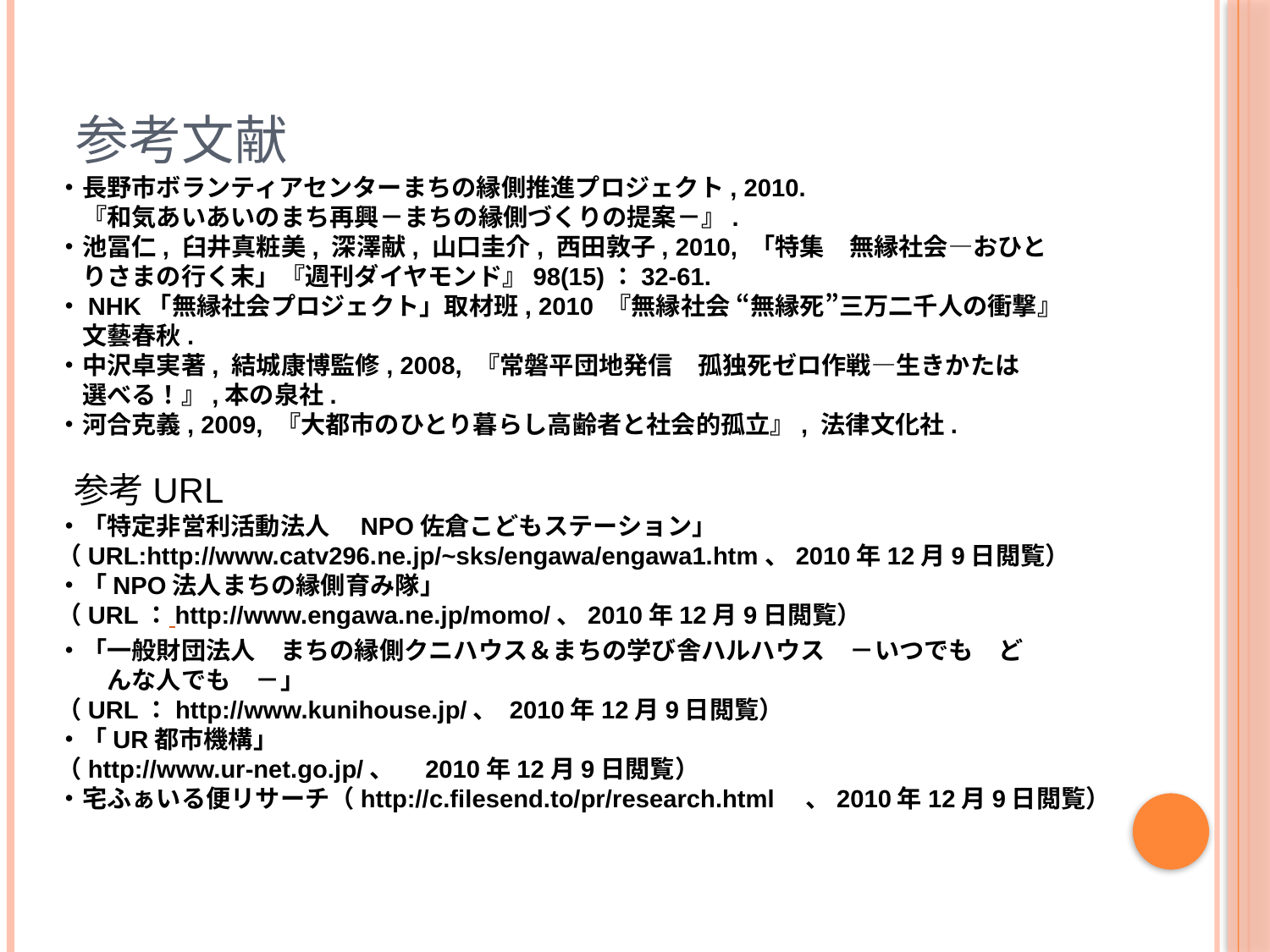

# 参考文献
・長野市ボランティアセンターまちの縁側推進プロジェクト, 2010.
　『和気あいあいのまち再興－まちの縁側づくりの提案－』.
・池冨仁, 臼井真粧美, 深澤献, 山口圭介, 西田敦子, 2010, 「特集　無縁社会―おひと
　りさまの行く末」『週刊ダイヤモンド』98(15)：32-61.
・NHK「無縁社会プロジェクト」取材班, 2010 『無縁社会 “無縁死”三万二千人の衝撃』
　文藝春秋.
・中沢卓実著, 結城康博監修, 2008, 『常磐平団地発信　孤独死ゼロ作戦―生きかたは
　選べる！』,本の泉社.
・河合克義, 2009, 『大都市のひとり暮らし高齢者と社会的孤立』, 法律文化社.

 参考URL
・「特定非営利活動法人　NPO佐倉こどもステーション」
（URL:http://www.catv296.ne.jp/~sks/engawa/engawa1.htm、2010年12月9日閲覧）
・「NPO法人まちの縁側育み隊」
（URL： http://www.engawa.ne.jp/momo/、2010年12月9日閲覧）
・「一般財団法人　まちの縁側クニハウス＆まちの学び舎ハルハウス　－いつでも　ど
　　んな人でも　－」
（URL：http://www.kunihouse.jp/、 2010年12月9日閲覧）
・「UR都市機構」
（http://www.ur-net.go.jp/、　2010年12月9日閲覧）
・宅ふぁいる便リサーチ（http://c.filesend.to/pr/research.html　、2010年12月9日閲覧）